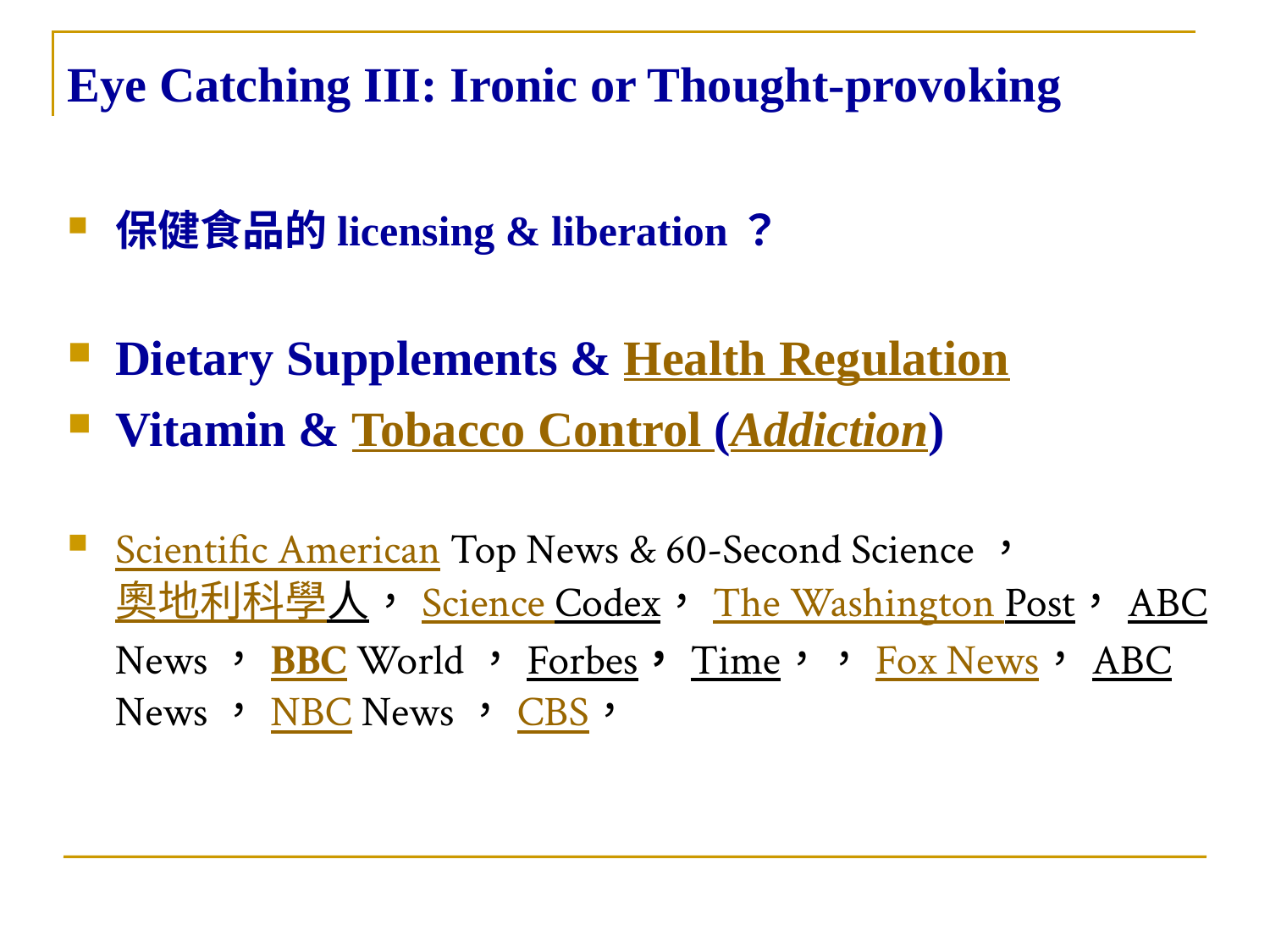

# Eye Catching III: Ironic or Thought-provoking

保健食品的licensing & liberation？

Dietary Supplements & Health Regulation
Vitamin & Tobacco Control (Addiction)

Scientific American Top News & 60-Second Science，奧地利科學人，Science Codex，The Washington Post，ABC News，BBC World，Forbes，Time，，Fox News，ABC News，NBC News，CBS，